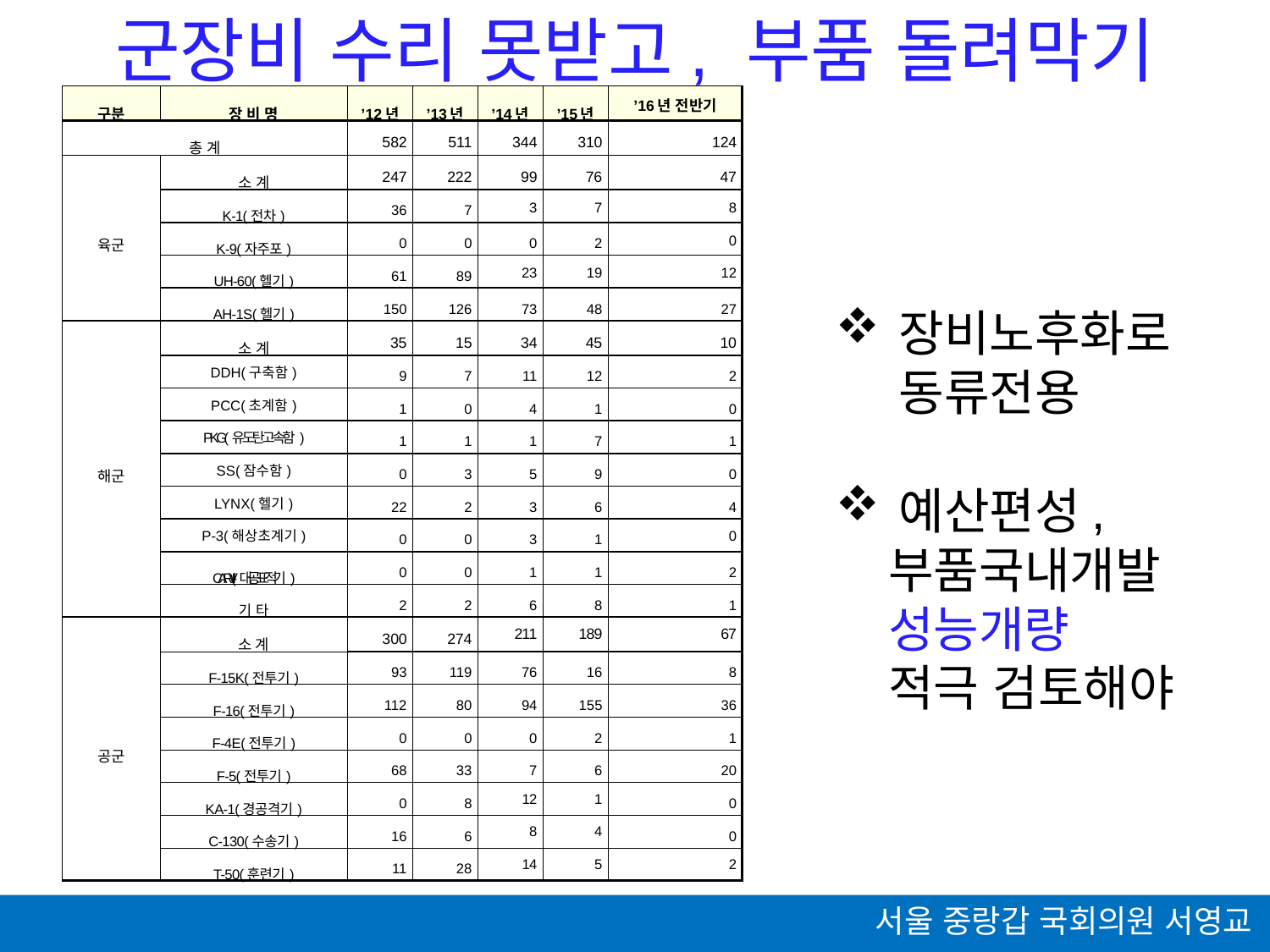

군장비 수리 못받고, 부품 돌려막기
| 구분 | 장 비 명 | ’12년 | ’13년 | ’14년 | ’15년 | ’16년 전반기 |
| --- | --- | --- | --- | --- | --- | --- |
| 총 계 |  | 582 | 511 | 344 | 310 | 124 |
| 육군 | 소 계 | 247 | 222 | 99 | 76 | 47 |
|  | K-1(전차) | 36 | 7 | 3 | 7 | 8 |
|  | K-9(자주포) | 0 | 0 | 0 | 2 | 0 |
|  | UH-60(헬기) | 61 | 89 | 23 | 19 | 12 |
|  | AH-1S(헬기) | 150 | 126 | 73 | 48 | 27 |
| 해군 | 소 계 | 35 | 15 | 34 | 45 | 10 |
|  | DDH(구축함) | 9 | 7 | 11 | 12 | 2 |
|  | PCC(초계함) | 1 | 0 | 4 | 1 | 0 |
|  | PKG(유도탄고속함) | 1 | 1 | 1 | 7 | 1 |
|  | SS(잠수함) | 0 | 3 | 5 | 9 | 0 |
|  | LYNX(헬기) | 22 | 2 | 3 | 6 | 4 |
|  | P-3(해상초계기) | 0 | 0 | 3 | 1 | 0 |
|  | CARV-II(대공표적기) | 0 | 0 | 1 | 1 | 2 |
|  | 기 타 | 2 | 2 | 6 | 8 | 1 |
| 공군 | 소 계 | 300 | 274 | 211 | 189 | 67 |
|  | F-15K(전투기) | 93 | 119 | 76 | 16 | 8 |
|  | F-16(전투기) | 112 | 80 | 94 | 155 | 36 |
|  | F-4E(전투기) | 0 | 0 | 0 | 2 | 1 |
|  | F-5(전투기) | 68 | 33 | 7 | 6 | 20 |
|  | KA-1(경공격기) | 0 | 8 | 12 | 1 | 0 |
|  | C-130(수송기) | 16 | 6 | 8 | 4 | 0 |
|  | T-50(훈련기) | 11 | 28 | 14 | 5 | 2 |
장비노후화로 동류전용

예산편성,
   부품국내개발
   성능개량
   적극 검토해야

서울 중랑갑 국회의원 서영교